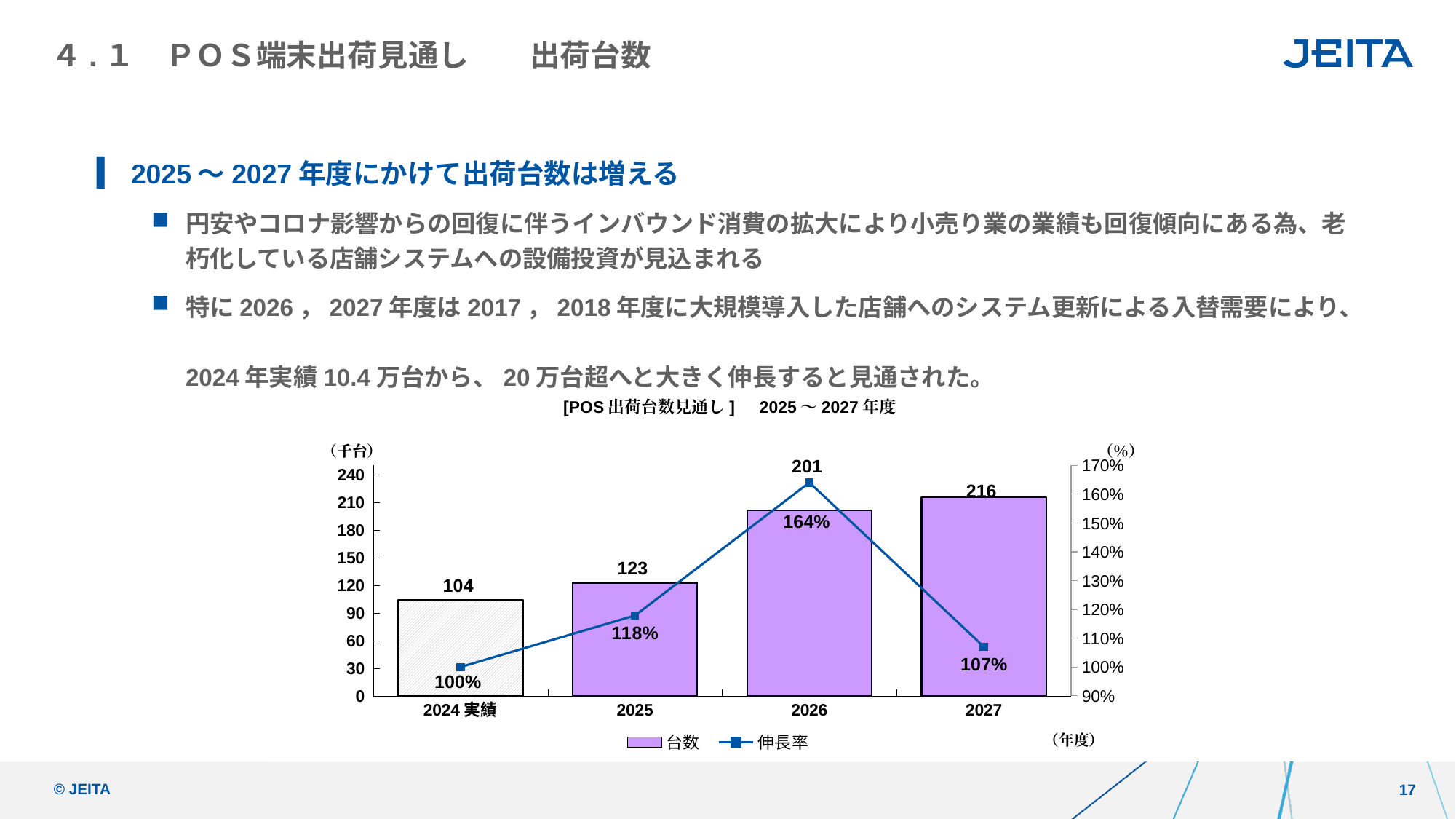

# ４.１　ＰＯＳ端末出荷見通し　　出荷台数
2025～2027年度にかけて出荷台数は増える
円安やコロナ影響からの回復に伴うインバウンド消費の拡大により小売り業の業績も回復傾向にある為、老朽化している店舗システムへの設備投資が見込まれる
特に2026，2027年度は2017，2018年度に大規模導入した店舗へのシステム更新による入替需要により、
2024年実績10.4万台から、20万台超へと大きく伸長すると見通された。
[POS出荷台数見通し]　2025～2027年度
（千台）
（％）

### Chart

| Category | 台数 | 伸長率 |
|---|---|---|
| 2024実績 | 104.087 | 1.0 |
| 2025 | 122.718573 | 1.179 |
| 2026 | 201.34611584357143 | 1.6407142857142856 |
| 2027 | 215.52663514512582 | 1.0704285714285715 |
（年度）
© JEITA